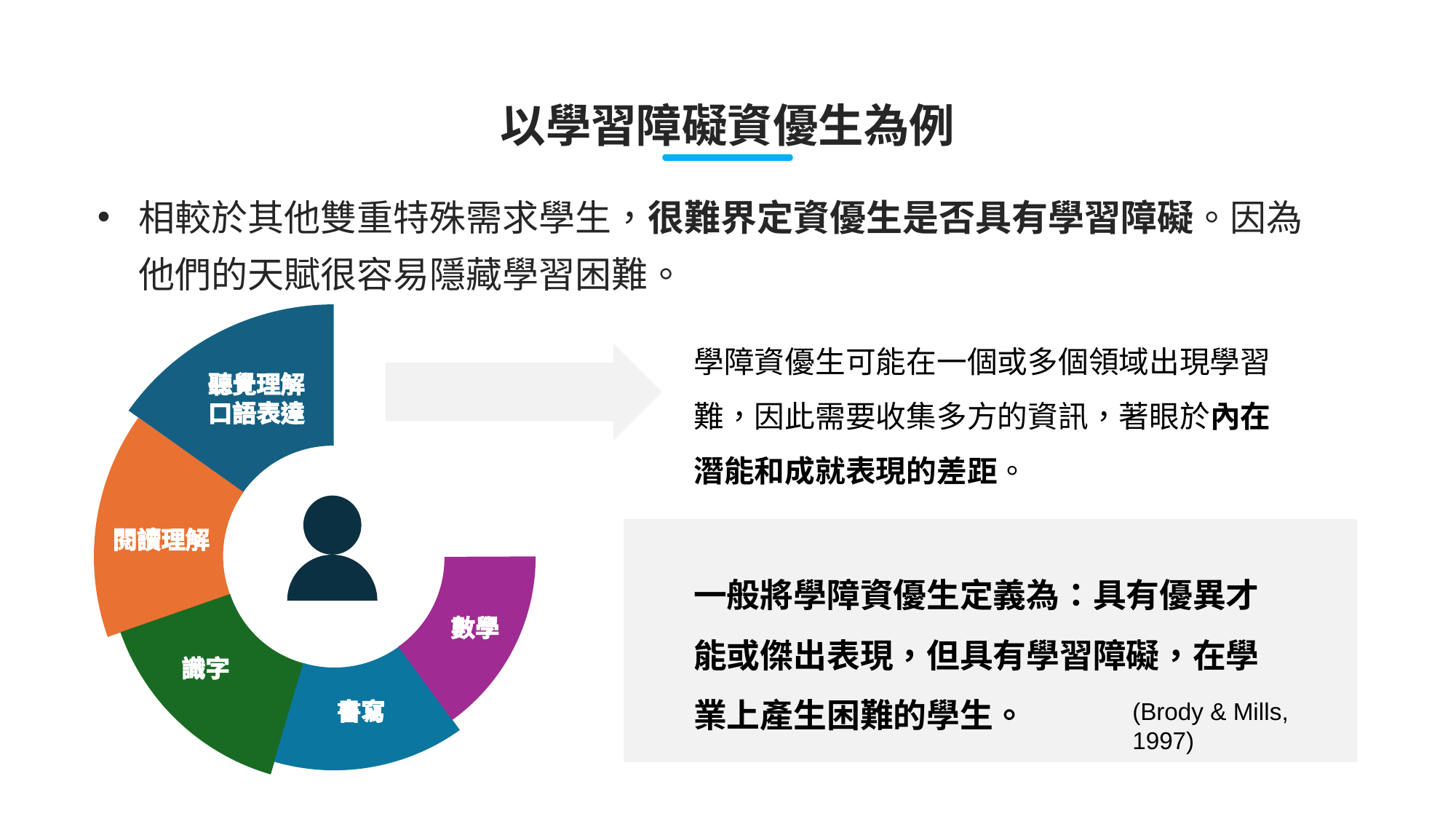

以學習障礙資優生為例

相較於其他雙重特殊需求學生，很難界定資優生是否具有學習障礙。因為他們的天賦很容易隱藏學習困難。

學障資優生可能在一個或多個領域出現學習難，因此需要收集多方的資訊，著眼於內在潛能和成就表現的差距。

聽覺理解
口語表達

閱讀理解

一般將學障資優生定義為：具有優異才能或傑出表現，但具有學習障礙，在學業上產生困難的學生。
數學
識字
書寫
(Brody & Mills, 1997)